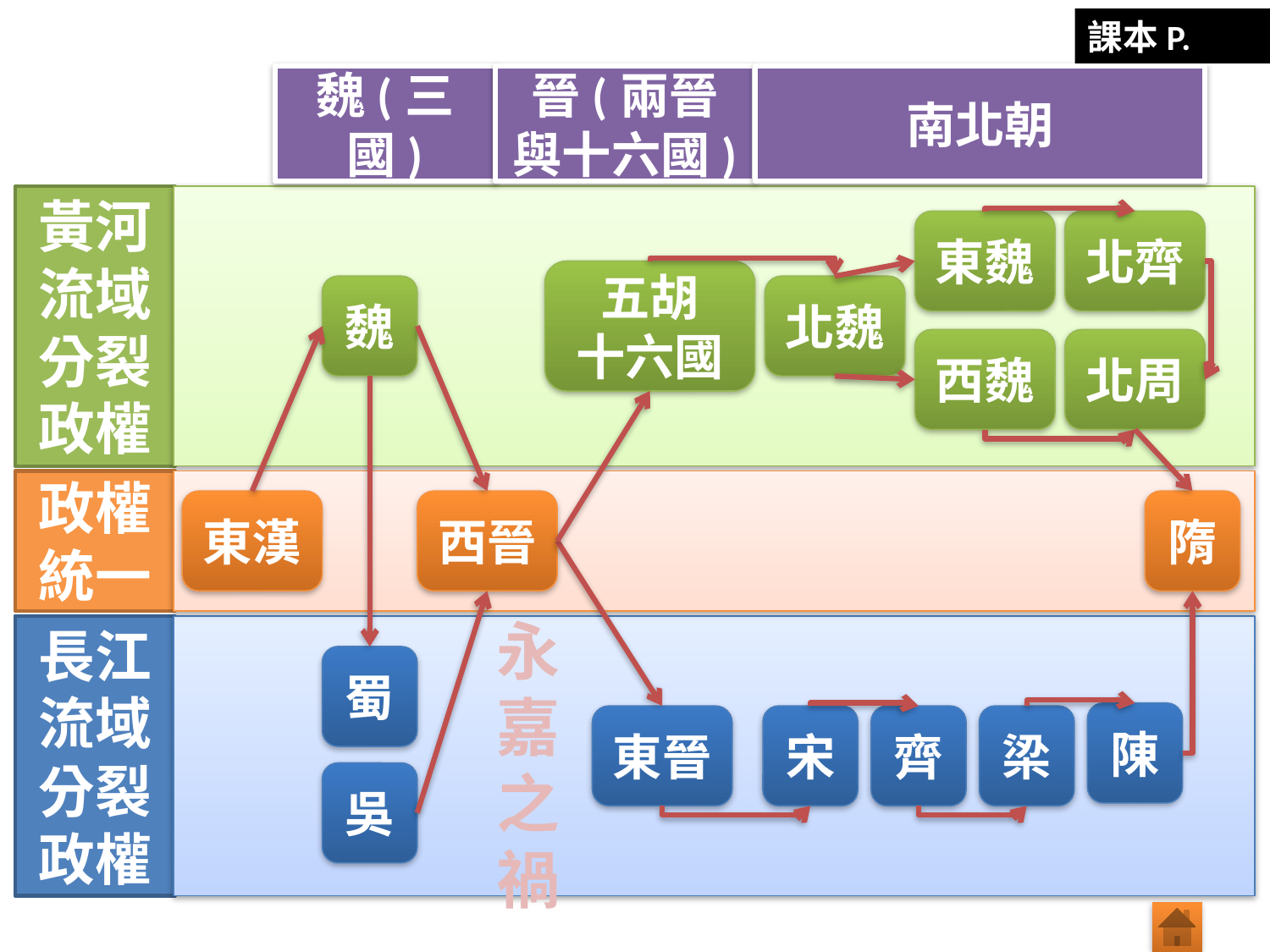

魏(三國)
晉(兩晉與十六國)
南北朝
黃河流域
分裂政權

東魏
北齊
五胡
十六國
魏
北魏
西魏
北周
政權統一

東漢
西晉
隋
永嘉之禍
長江流域
分裂政權

蜀
陳
東晉
宋
齊
梁
吳